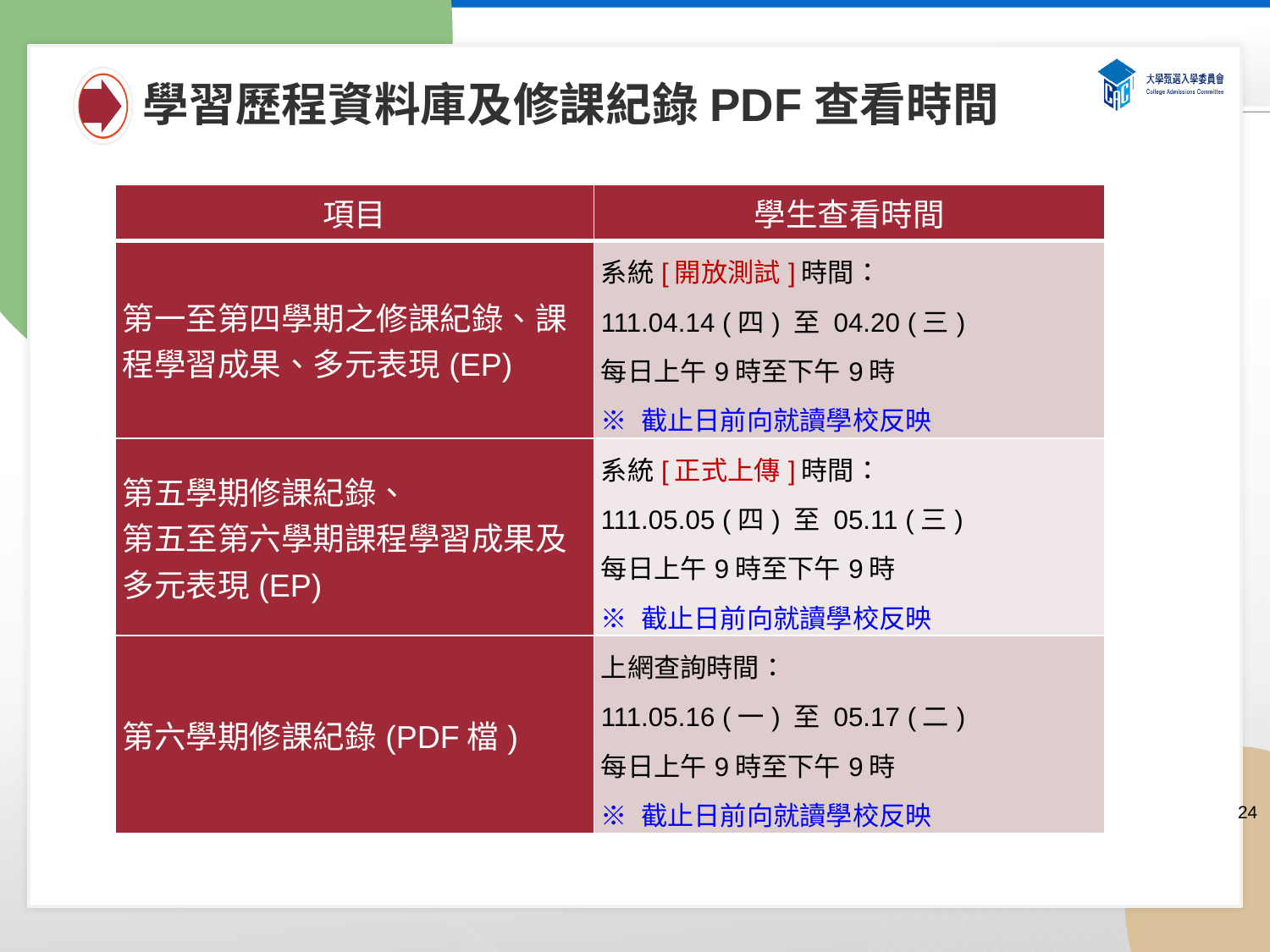

# 學習歷程資料庫及修課紀錄PDF查看時間
| 項目 | 學生查看時間 |
| --- | --- |
| 第一至第四學期之修課紀錄、課程學習成果、多元表現(EP) | 系統[開放測試]時間： 111.04.14 (四) 至 04.20 (三) 每日上午9時至下午9時 ※ 截止日前向就讀學校反映 |
| 第五學期修課紀錄、 第五至第六學期課程學習成果及多元表現(EP) | 系統[正式上傳]時間： 111.05.05 (四) 至 05.11 (三) 每日上午9時至下午9時 ※ 截止日前向就讀學校反映 |
| 第六學期修課紀錄(PDF檔) | 上網查詢時間： 111.05.16 (一) 至 05.17 (二) 每日上午9時至下午9時 ※ 截止日前向就讀學校反映 |
24